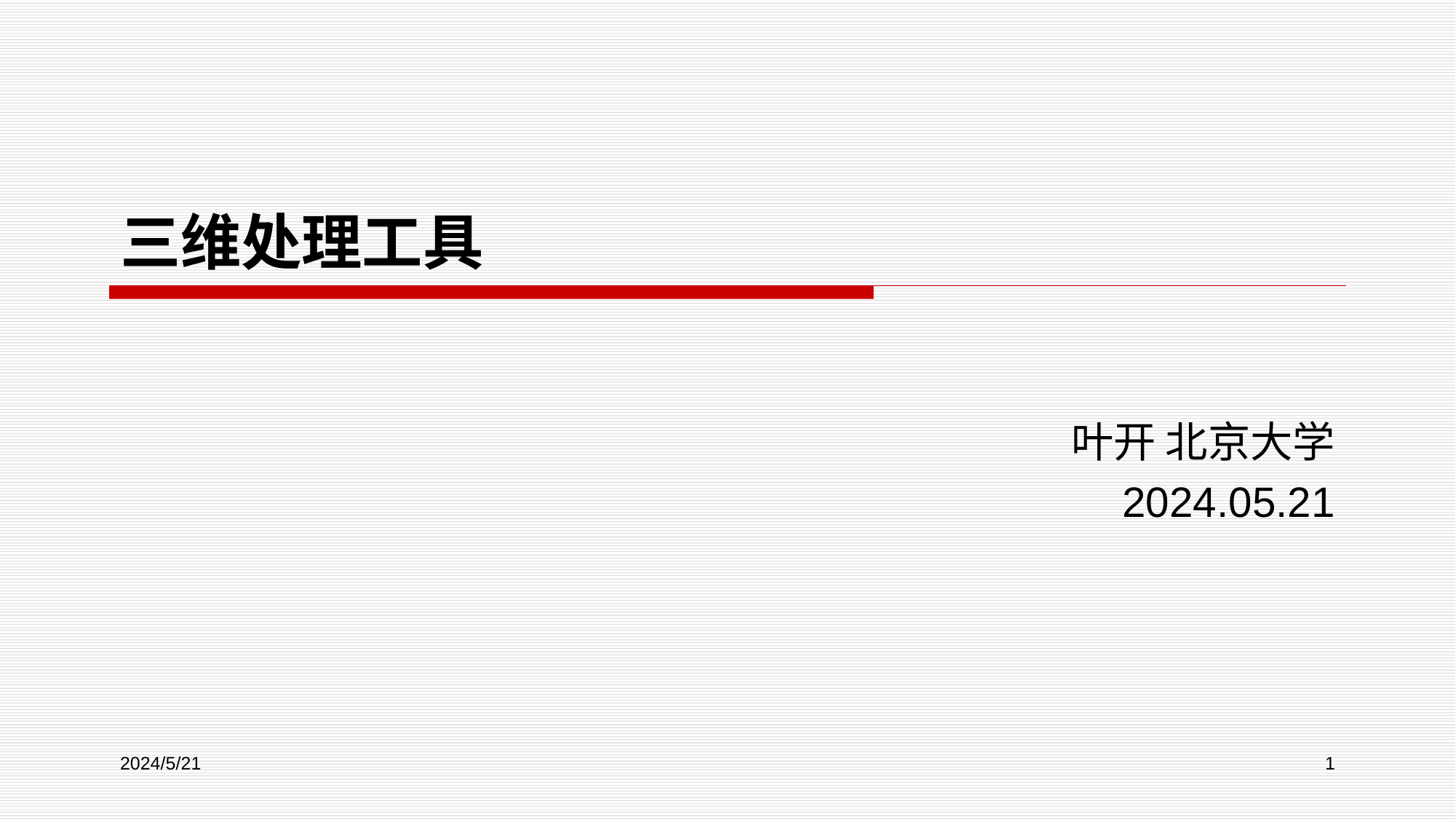

# 三维处理工具
叶开 北京大学
2024.05.21
2024/5/21
1